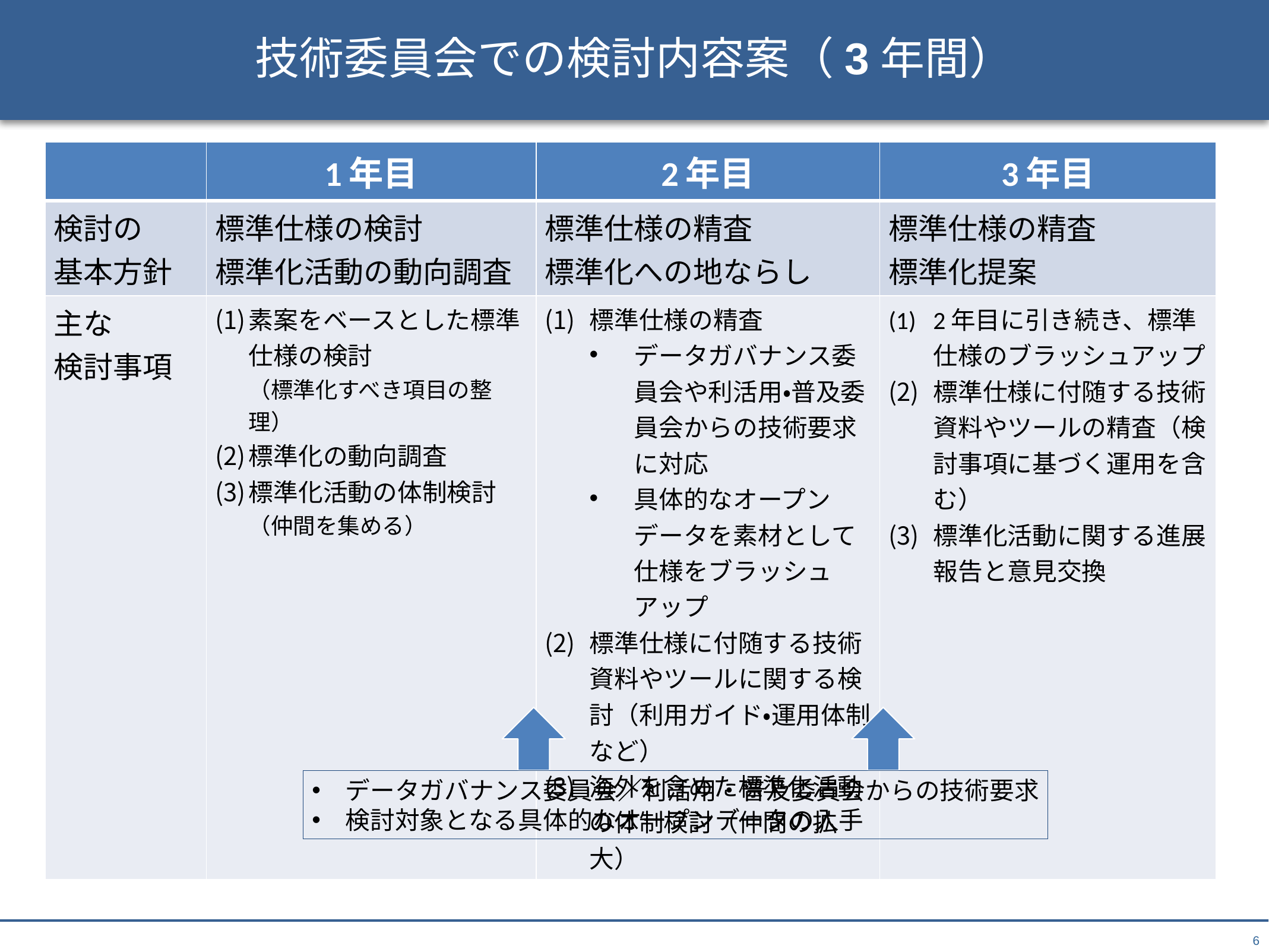

# 技術委員会での検討内容案（3年間）
|  | 1年目 | 2年目 | 3年目 |
| --- | --- | --- | --- |
| 検討の 基本方針 | 標準仕様の検討 標準化活動の動向調査 | 標準仕様の精査 標準化への地ならし | 標準仕様の精査 標準化提案 |
| 主な 検討事項 | 素案をベースとした標準仕様の検討 （標準化すべき項目の整理） 標準化の動向調査 標準化活動の体制検討 （仲間を集める） | 標準仕様の精査 データガバナンス委員会や利活用・普及委員会からの技術要求に対応 具体的なオープンデータを素材として仕様をブラッシュアップ 標準仕様に付随する技術資料やツールに関する検討（利用ガイド・運用体制など） 海外を含めた標準化活動の体制検討（仲間の拡大） | 2年目に引き続き、標準仕様のブラッシュアップ 標準仕様に付随する技術資料やツールの精査（検討事項に基づく運用を含む） 標準化活動に関する進展報告と意見交換 |

データガバナンス委員会／利活用・普及委員会からの技術要求
検討対象となる具体的なオープンデータの入手
6